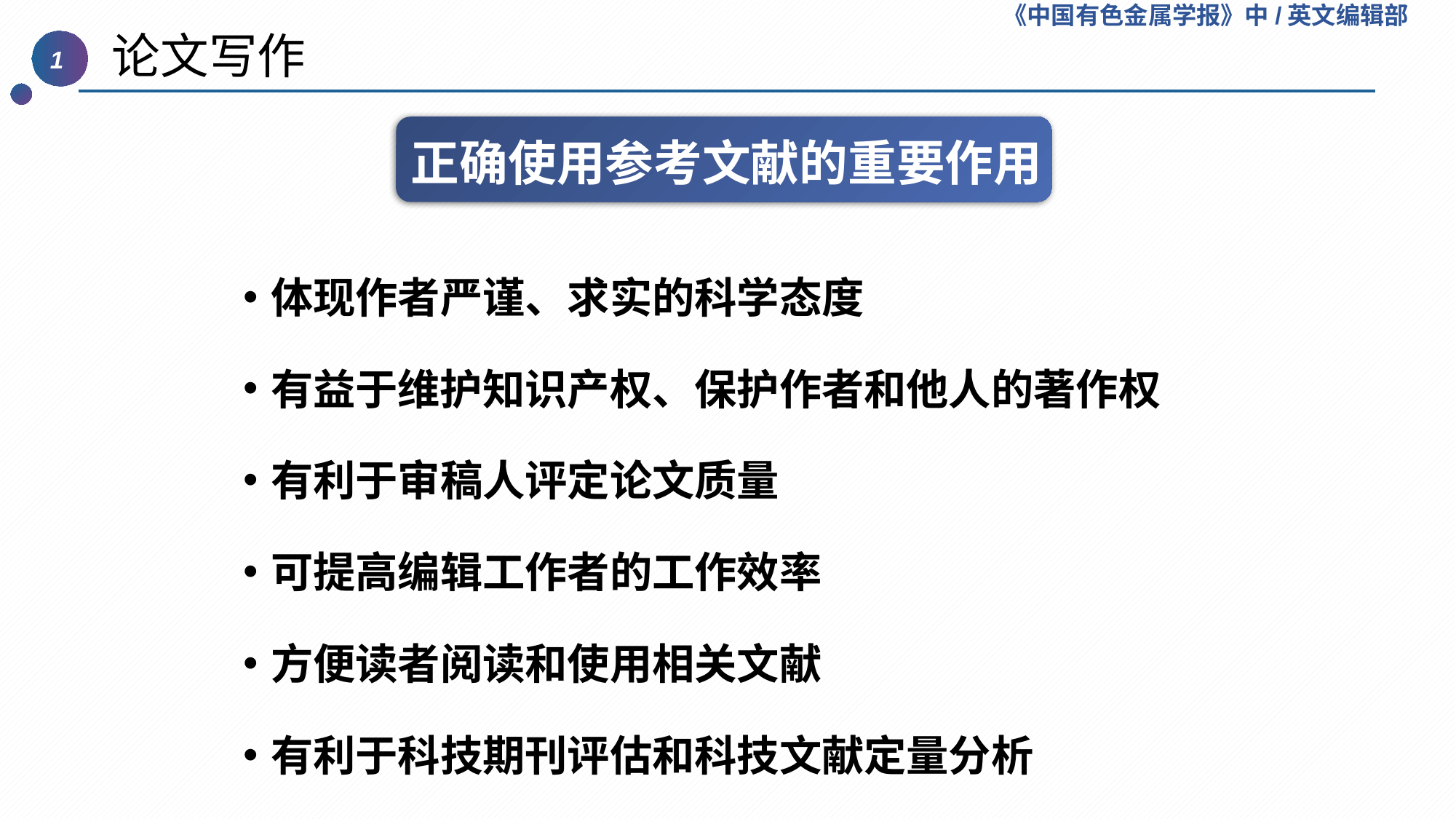

《中国有色金属学报》中/英文编辑部
      论文写作

1

正确使用参考文献的重要作用
体现作者严谨、求实的科学态度
有益于维护知识产权、保护作者和他人的著作权
有利于审稿人评定论文质量
可提高编辑工作者的工作效率
方便读者阅读和使用相关文献
有利于科技期刊评估和科技文献定量分析